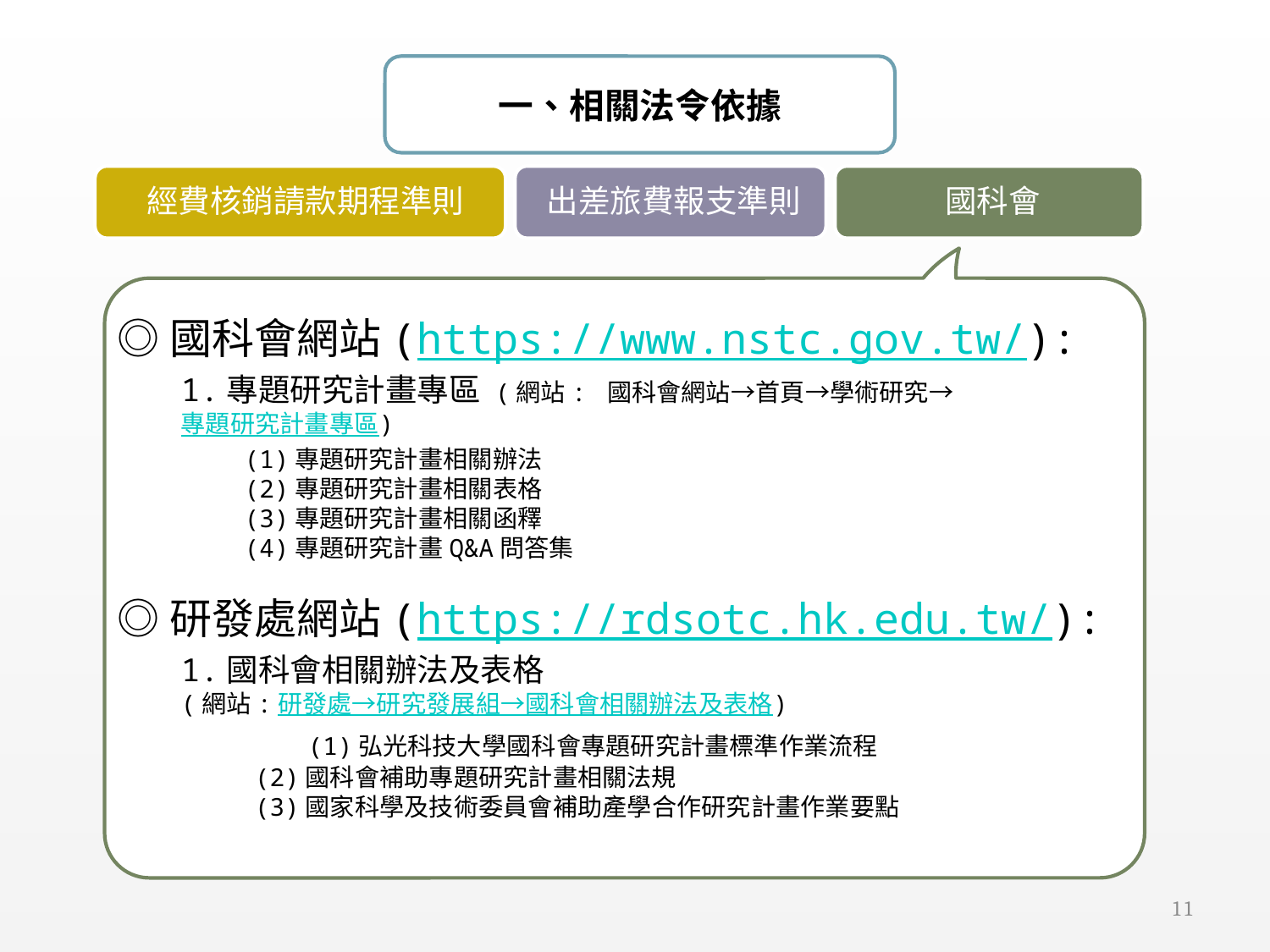

一、相關法令依據

經費核銷請款期程準則
出差旅費報支準則
國科會
◎國科會網站(https://www.nstc.gov.tw/):
1.專題研究計畫專區 (網站: 國科會網站→首頁→學術研究→專題研究計畫專區)
(1)專題研究計畫相關辦法
(2)專題研究計畫相關表格
(3)專題研究計畫相關函釋
(4)專題研究計畫Q&A問答集

◎研發處網站(https://rdsotc.hk.edu.tw/):
1.國科會相關辦法及表格
(網站:研發處→研究發展組→國科會相關辦法及表格)
	(1)弘光科技大學國科會專題研究計畫標準作業流程
     (2)國科會補助專題研究計畫相關法規
     (3)國家科學及技術委員會補助產學合作研究計畫作業要點

11